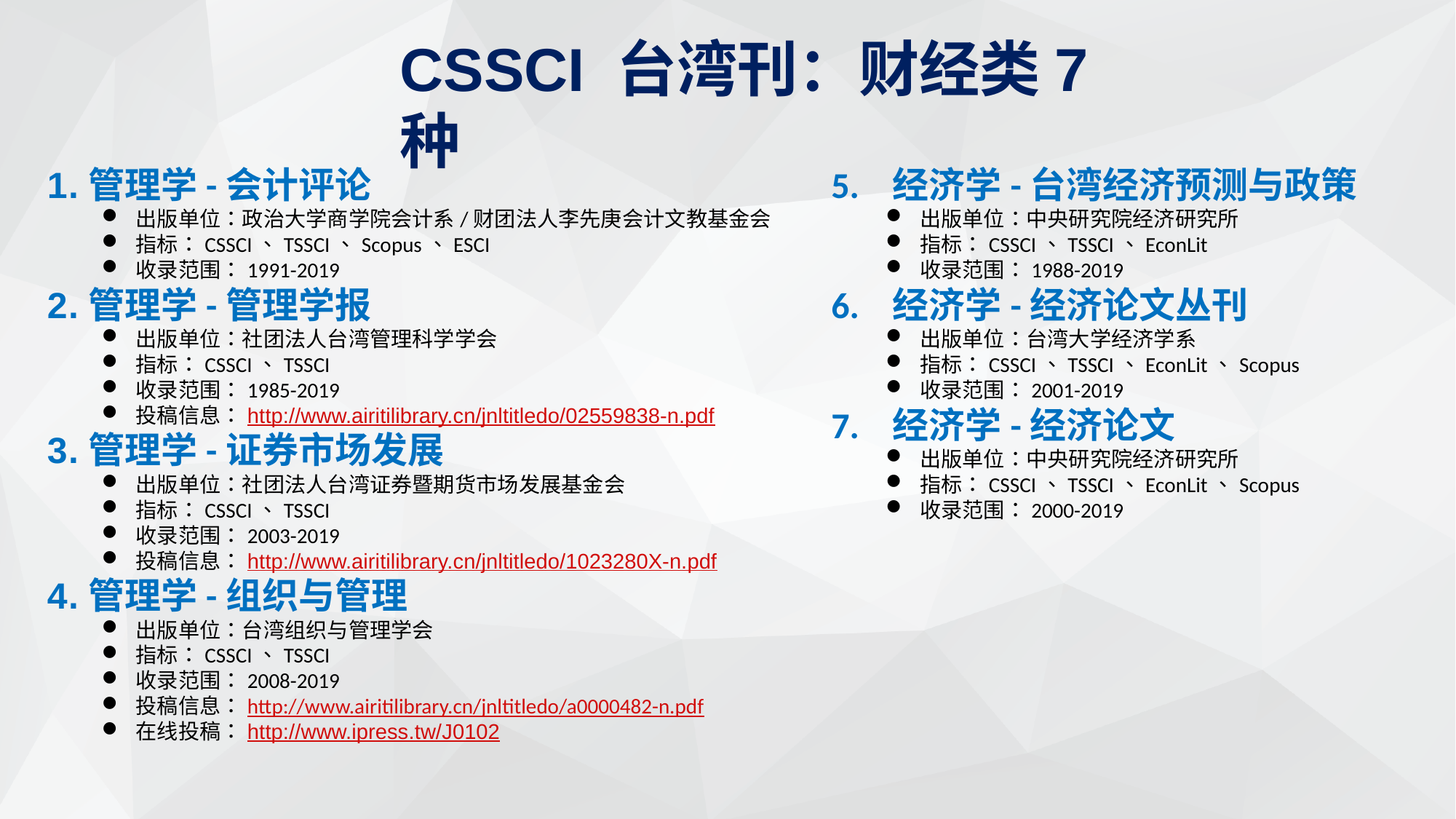

CSSCI 台湾刊：财经类7种

管理学-会计评论
出版单位：政治大学商学院会计系/财团法人李先庚会计文教基金会
指标：CSSCI、TSSCI、Scopus、ESCI
收录范围：1991-2019
管理学-管理学报
出版单位：社团法人台湾管理科学学会
指标：CSSCI、TSSCI
收录范围：1985-2019
投稿信息：http://www.airitilibrary.cn/jnltitledo/02559838-n.pdf
管理学-证券市场发展
出版单位：社团法人台湾证券暨期货市场发展基金会
指标：CSSCI、TSSCI
收录范围：2003-2019
投稿信息：http://www.airitilibrary.cn/jnltitledo/1023280X-n.pdf
管理学-组织与管理
出版单位：台湾组织与管理学会
指标：CSSCI、TSSCI
收录范围：2008-2019
投稿信息：http://www.airitilibrary.cn/jnltitledo/a0000482-n.pdf
在线投稿：http://www.ipress.tw/J0102

5.   经济学-台湾经济预测与政策
出版单位：中央研究院经济研究所
指标：CSSCI、TSSCI、EconLit
收录范围：1988-2019
6.   经济学-经济论文丛刊
出版单位：台湾大学经济学系
指标：CSSCI、TSSCI、EconLit、Scopus
收录范围：2001-2019
7.   经济学-经济论文
出版单位：中央研究院经济研究所
指标：CSSCI、TSSCI、EconLit、Scopus
收录范围：2000-2019